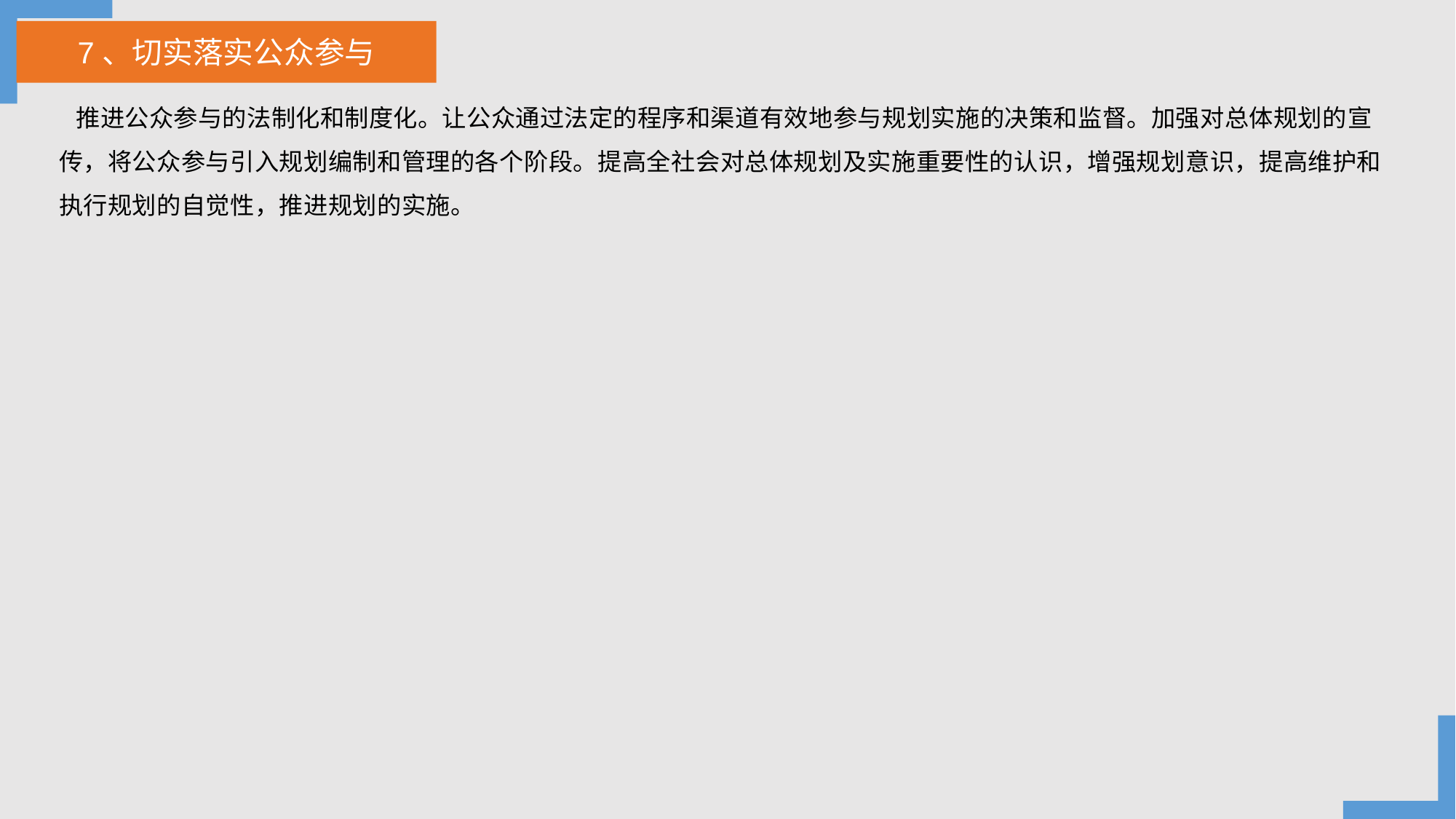

7、切实落实公众参与
  推进公众参与的法制化和制度化。让公众通过法定的程序和渠道有效地参与规划实施的决策和监督。加强对总体规划的宣传，将公众参与引入规划编制和管理的各个阶段。提高全社会对总体规划及实施重要性的认识，增强规划意识，提高维护和执行规划的自觉性，推进规划的实施。